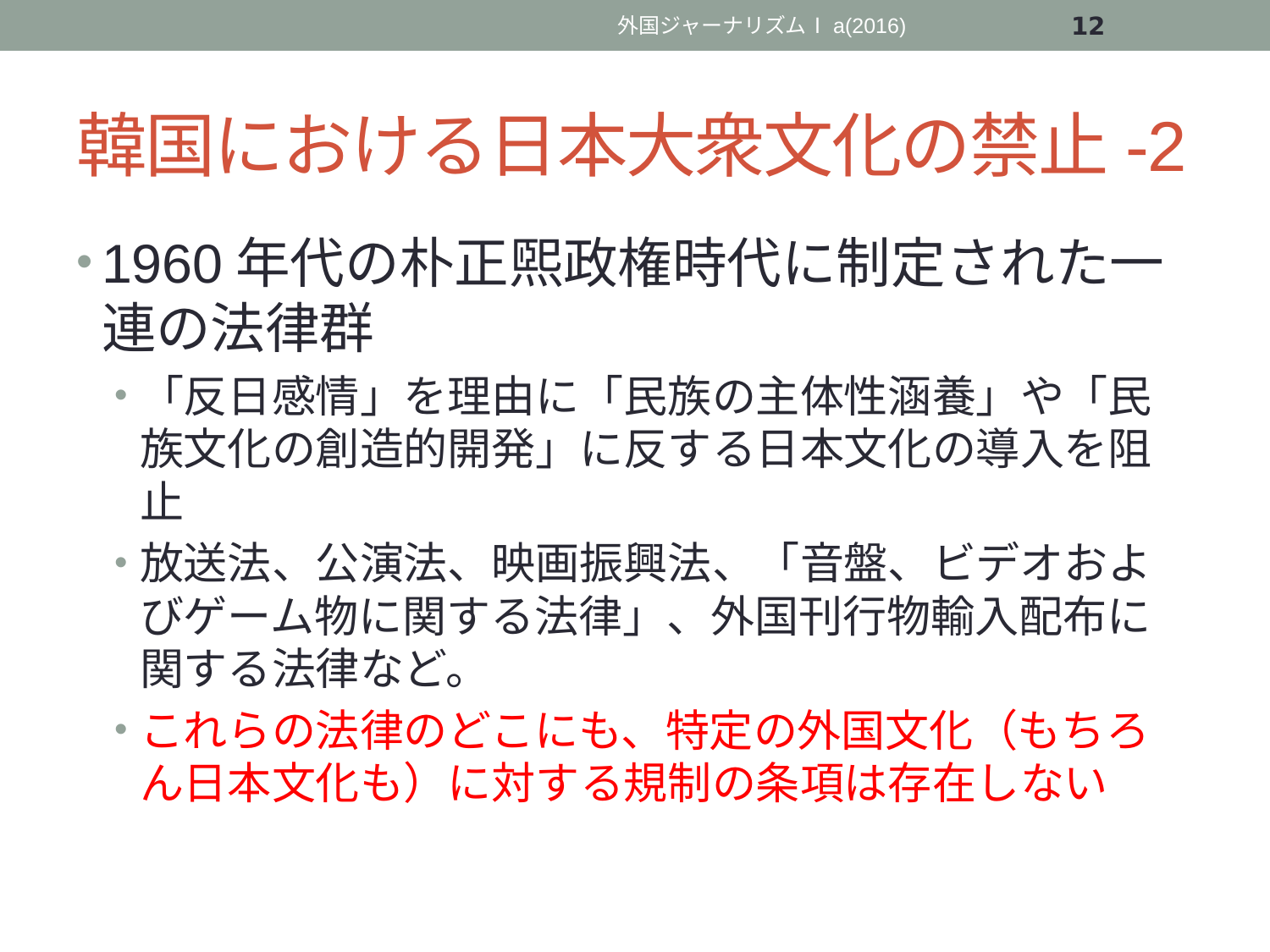

外国ジャーナリズムⅠa(2016)
12
# 韓国における日本大衆文化の禁止-2
1960年代の朴正煕政権時代に制定された一連の法律群
「反日感情」を理由に「民族の主体性涵養」や「民族文化の創造的開発」に反する日本文化の導入を阻止
放送法、公演法、映画振興法、「音盤、ビデオおよびゲーム物に関する法律」、外国刊行物輸入配布に関する法律など。
これらの法律のどこにも、特定の外国文化（もちろん日本文化も）に対する規制の条項は存在しない